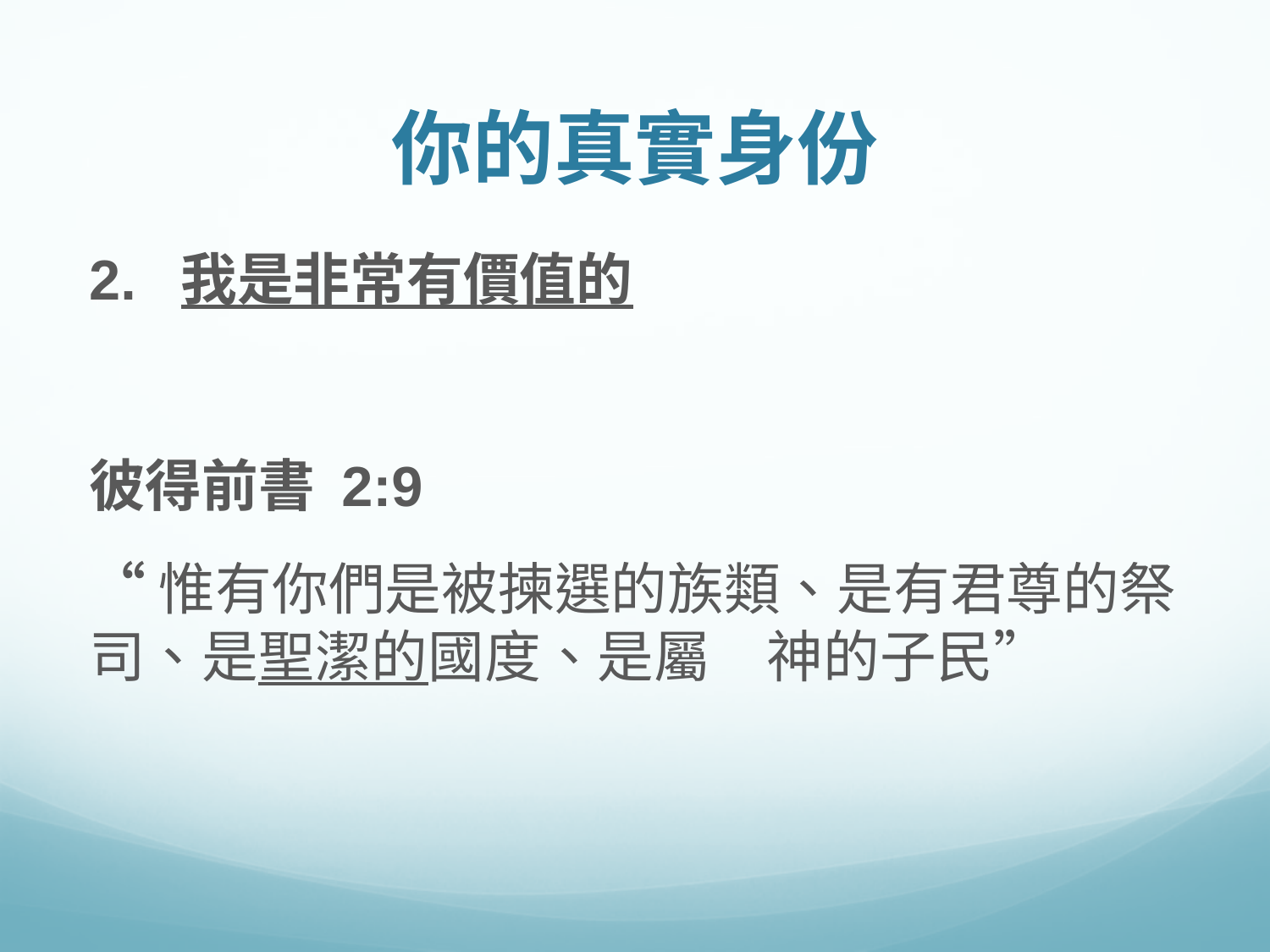

# 你的真實身份
2.  我是非常有價值的

彼得前書 2:9
“惟有你們是被揀選的族類、是有君尊的祭司、是聖潔的國度、是屬　神的子民”